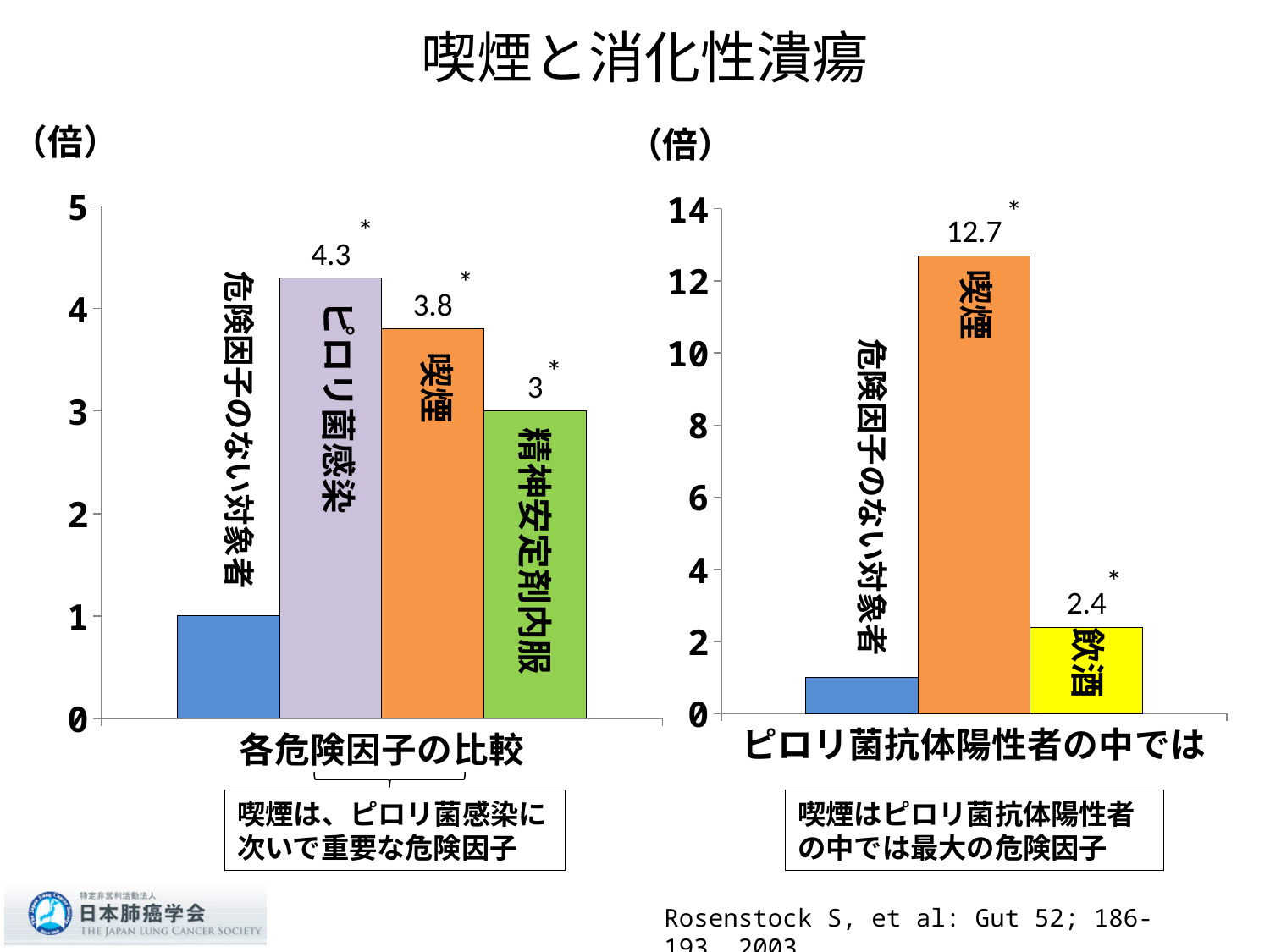

# 喫煙と消化性潰瘍
（倍）
（倍）

### Chart

| Category | 系列 1 | 系列 2 | 系列 3 | 系列 4 |
|---|---|---|---|---|
| 各危険因子の比較 | 1.0 | 4.3 | 3.8 | 3.0 |

### Chart

| Category | 系列 1 | 系列 2 | 系列 3 |
|---|---|---|---|
| ピロリ菌抗体陽性者の中では | 1.0 | 12.7 | 2.4 |
*
*
*
喫煙
危険因子のない対象者
ピロリ菌感染
危険因子のない対象者
喫煙
*
精神安定剤内服
*
飲酒

喫煙は、ピロリ菌感染に
次いで重要な危険因子
喫煙はピロリ菌抗体陽性者の中では最大の危険因子
Rosenstock S, et al: Gut 52; 186-193, 2003.